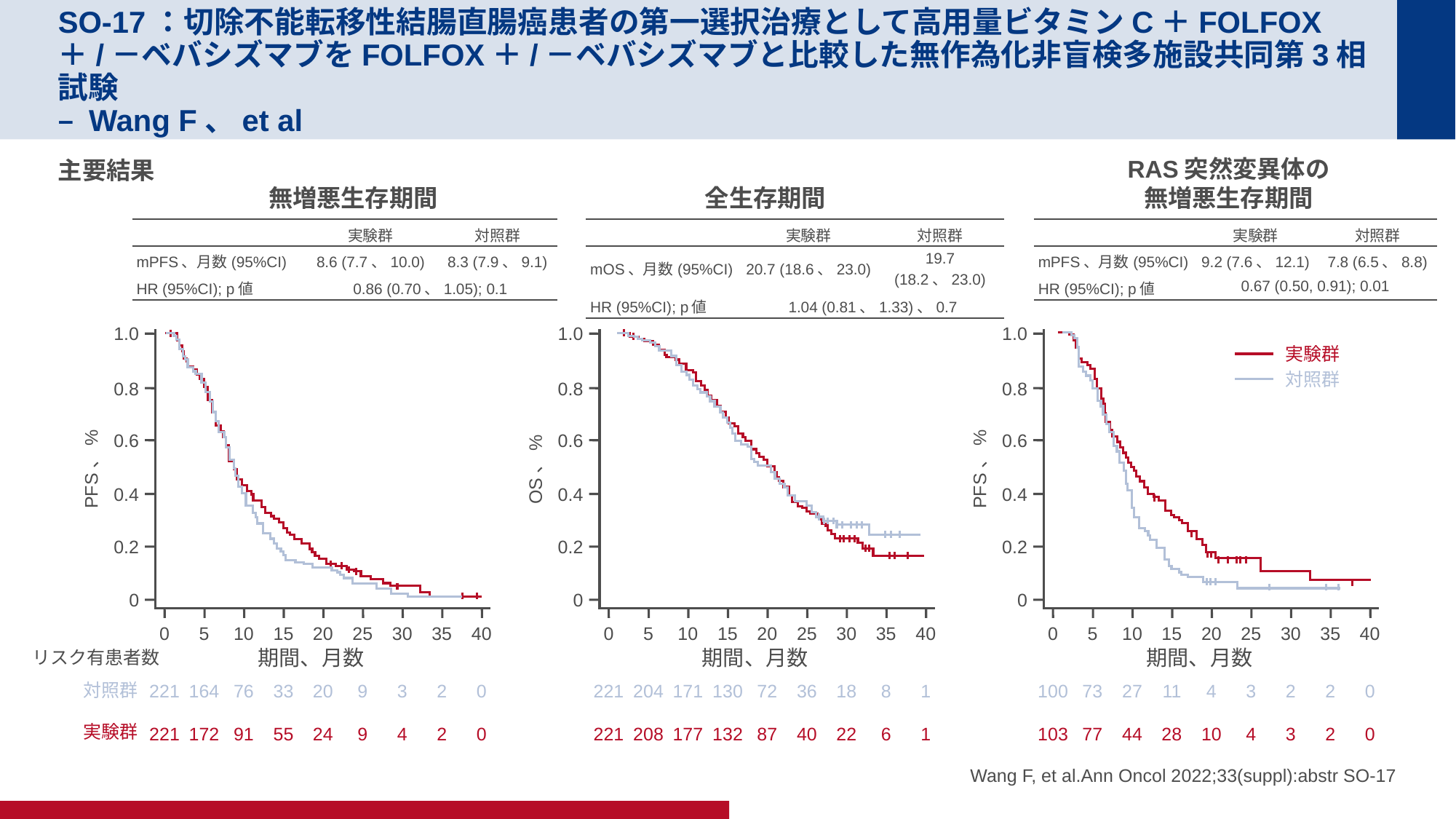

# SO-17：切除不能転移性結腸直腸癌患者の第一選択治療として高用量ビタミンC＋FOLFOX＋/－ベバシズマブをFOLFOX＋/－ベバシズマブと比較した無作為化非盲検多施設共同第3相試験 – Wang F、et al
RAS突然変異体の
無増悪生存期間
主要結果
無増悪生存期間
全生存期間
|  | 実験群 | 対照群 |
| --- | --- | --- |
| mPFS、月数(95%CI) | 8.6 (7.7、10.0) | 8.3 (7.9、9.1) |
| HR (95%CI); p値 | 0.86 (0.70、1.05); 0.1 |  |
|  | 実験群 | 対照群 |
| --- | --- | --- |
| mOS、月数(95%CI) | 20.7 (18.6、23.0) | 19.7 (18.2、23.0) |
| HR (95%CI); p値 | 1.04 (0.81、1.33)、0.7 |  |
|  | 実験群 | 対照群 |
| --- | --- | --- |
| mPFS、月数(95%CI) | 9.2 (7.6、12.1) | 7.8 (6.5、8.8) |
| HR (95%CI); p値 | 0.67 (0.50, 0.91); 0.01 |  |
1.0

0.8

0.6

PFS、%
0.4

0.2

0

0
5
10
15
20
25
30
35
40
期間、月数
221
164
76
33
20
9
3
2
0
221
172
91
55
24
9
4
2
0
1.0

0.8

0.6

OS、%
0.4

0.2

0

0
5
10
15
20
25
30
35
40
期間、月数
221
204
171
130
72
36
18
8
1
221
208
177
132
87
40
22
6
1
1.0

0.8

0.6

PFS、%
0.4

0.2

0

0
5
10
15
20
25
30
35
40
期間、月数
100
73
27
11
4
3
2
2
0
103
77
44
28
10
4
3
2
0

実験群
対照群
リスク有患者数
対照群
実験群
Wang F, et al.Ann Oncol 2022;33(suppl):abstr SO-17